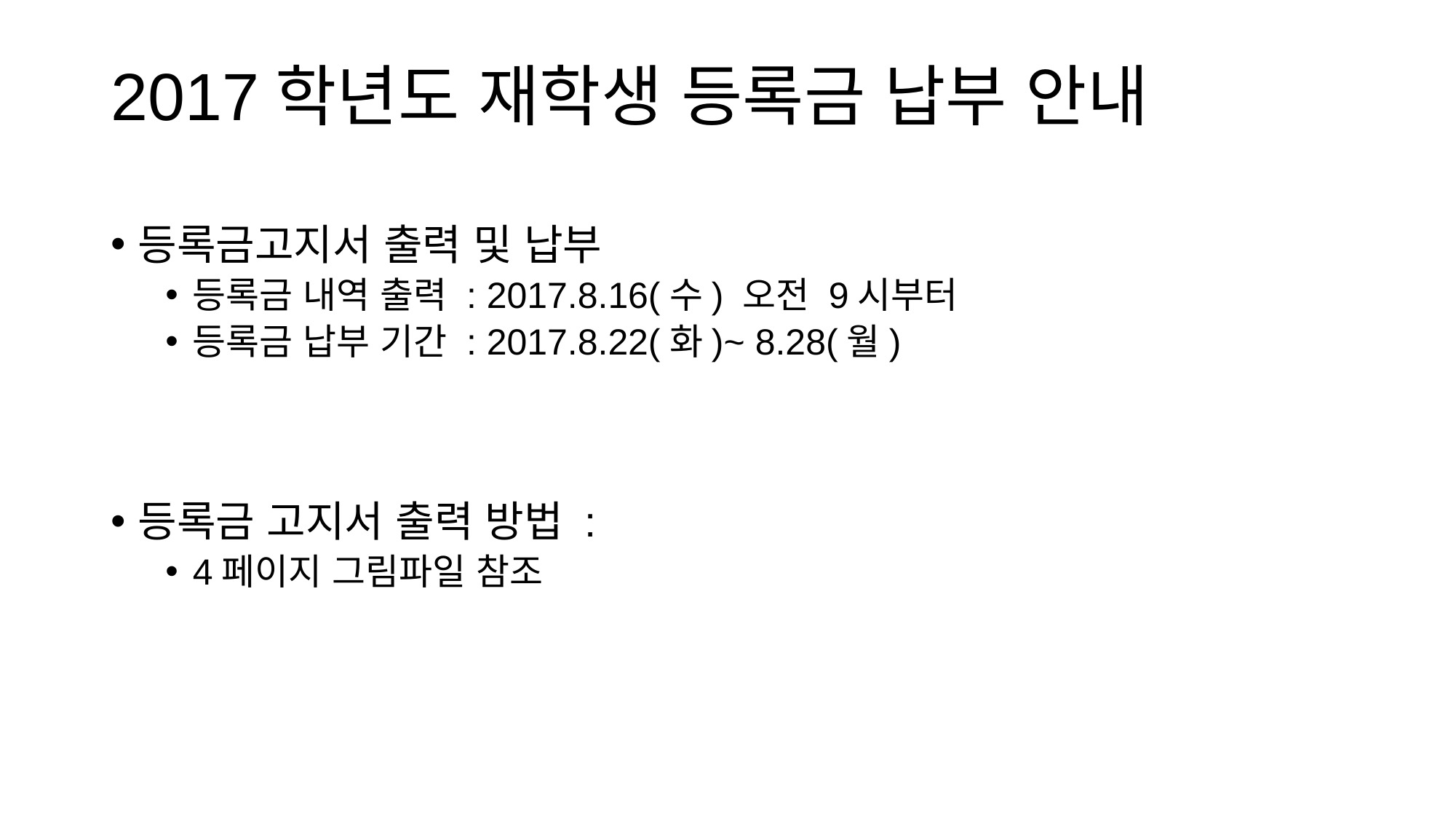

# 2017학년도 재학생 등록금 납부 안내
등록금고지서 출력 및 납부
등록금 내역 출력 : 2017.8.16(수) 오전 9시부터
등록금 납부 기간 : 2017.8.22(화)~ 8.28(월)

등록금 고지서 출력 방법 :
4페이지 그림파일 참조